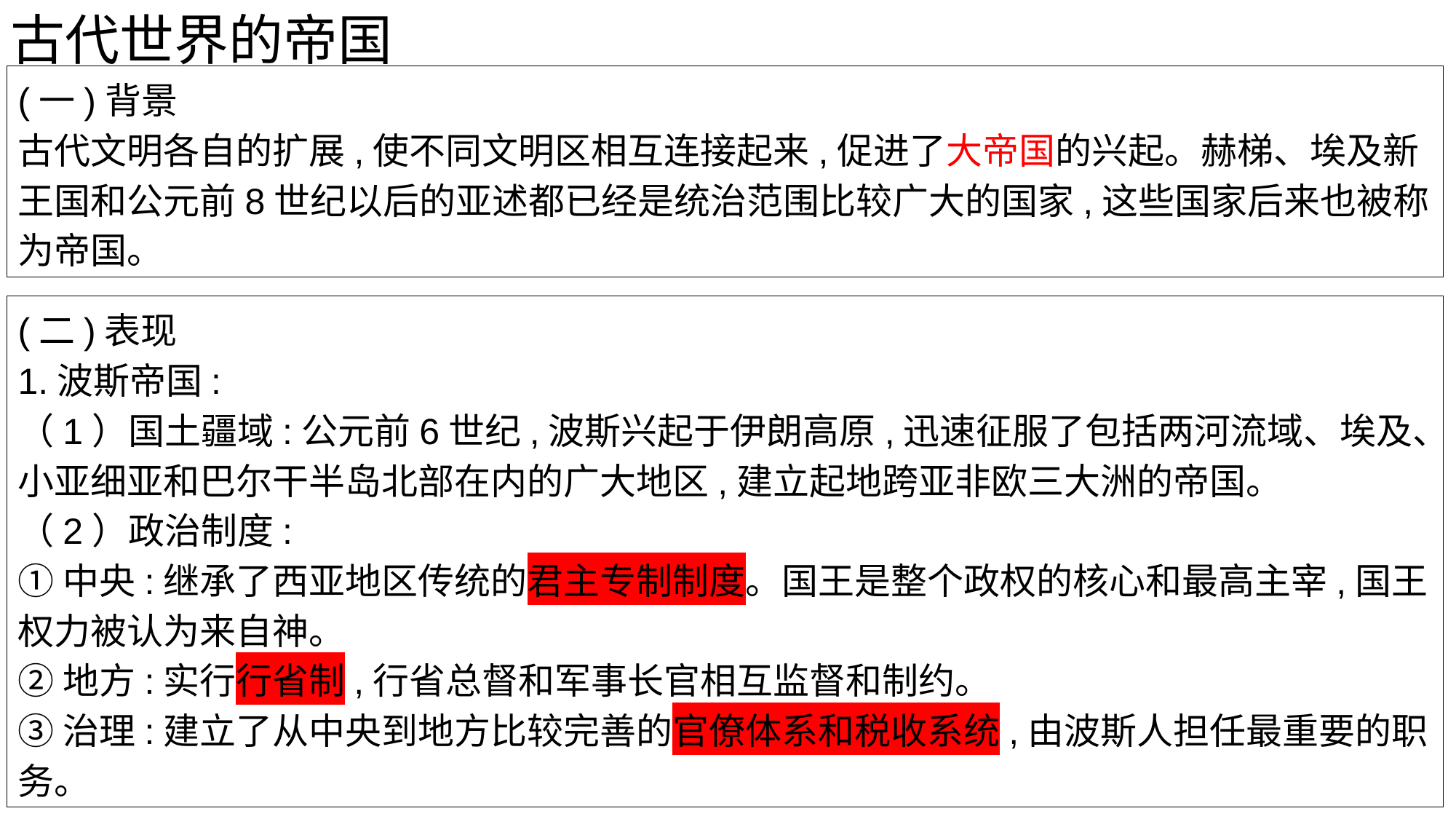

古代世界的帝国
(一)背景
古代文明各自的扩展,使不同文明区相互连接起来,促进了大帝国的兴起。赫梯、埃及新王国和公元前8世纪以后的亚述都已经是统治范围比较广大的国家,这些国家后来也被称为帝国。
(二)表现
1.波斯帝国:
（1）国土疆域:公元前6世纪,波斯兴起于伊朗高原,迅速征服了包括两河流域、埃及、小亚细亚和巴尔干半岛北部在内的广大地区,建立起地跨亚非欧三大洲的帝国。
（2）政治制度:
①中央:继承了西亚地区传统的君主专制制度。国王是整个政权的核心和最高主宰,国王权力被认为来自神。
②地方:实行行省制,行省总督和军事长官相互监督和制约。
③治理:建立了从中央到地方比较完善的官僚体系和税收系统,由波斯人担任最重要的职务。